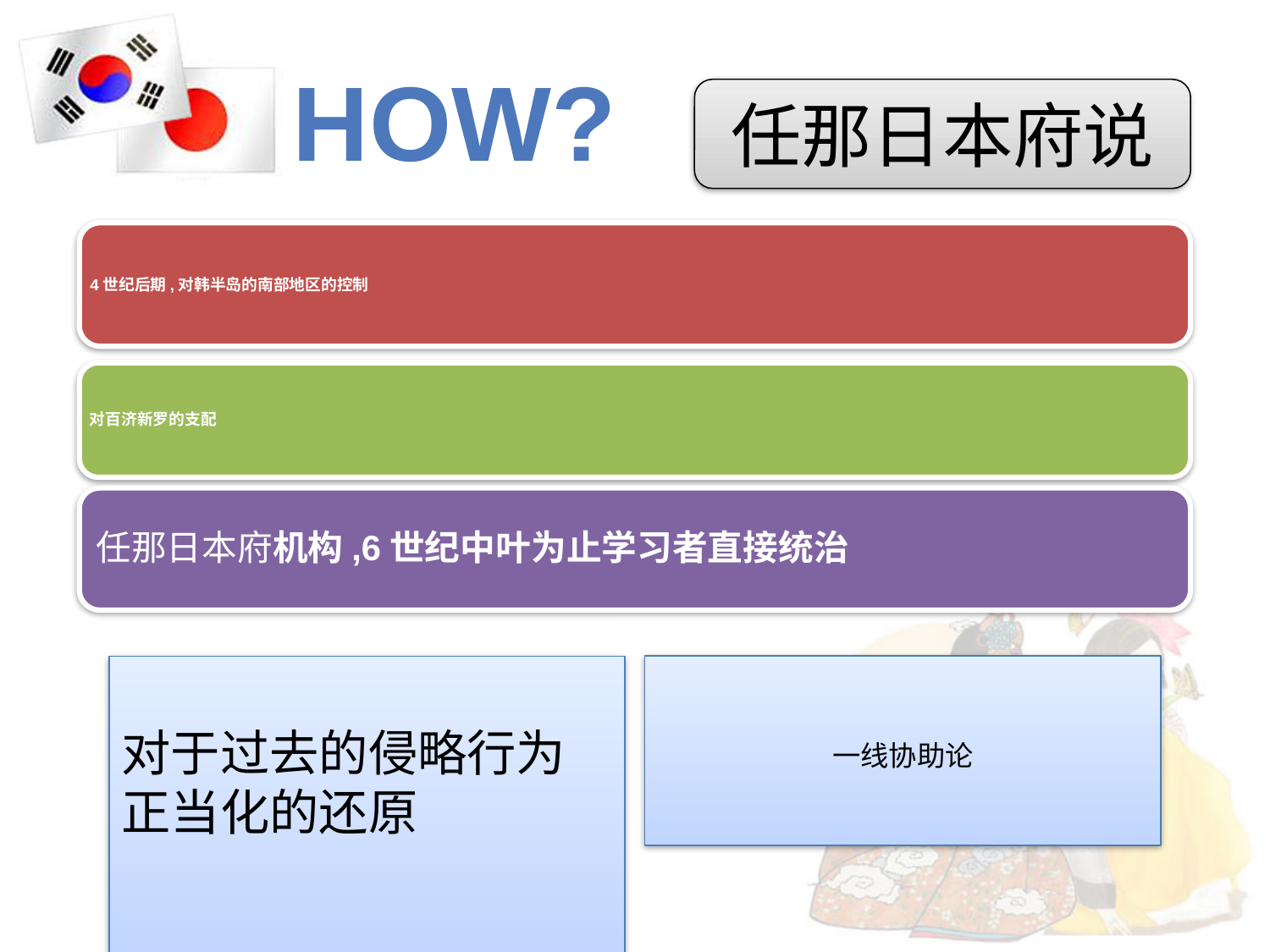

# how?
任那日本府说

4世纪后期,对韩半岛的南部地区的控制

对百济新罗的支配
任那日本府机构,6世纪中叶为止学习者直接统治

对于过去的侵略行为
正当化的还原

一线协助论